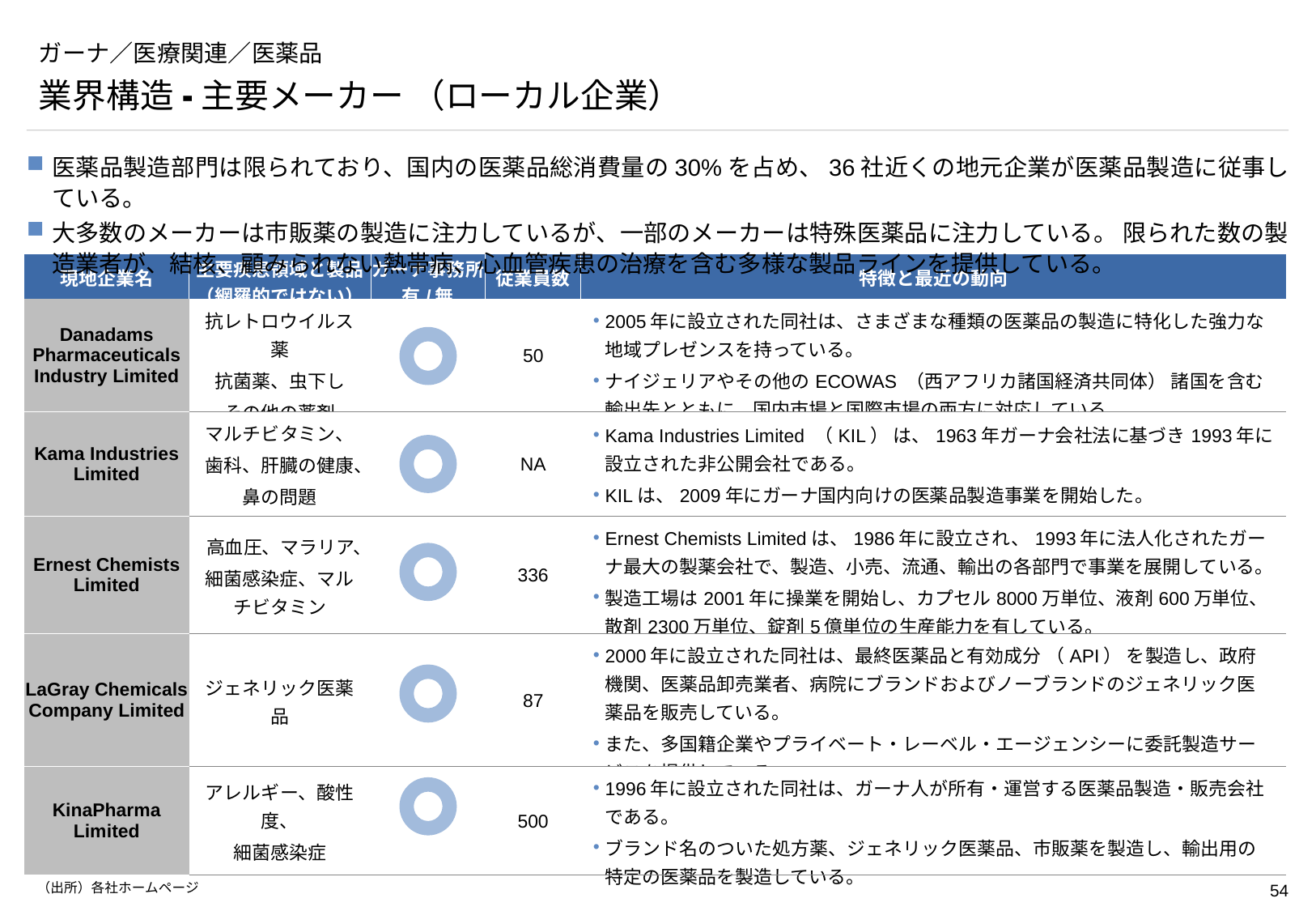

# ガーナ／医療関連／医薬品
業界構造-主要メーカー （ローカル企業）
医薬品製造部門は限られており、国内の医薬品総消費量の30%を占め、36社近くの地元企業が医薬品製造に従事している。
大多数のメーカーは市販薬の製造に注力しているが、一部のメーカーは特殊医薬品に注力している。 限られた数の製造業者が、結核、顧みられない熱帯病、心血管疾患の治療を含む多様な製品ラインを提供している。
| 現地企業名 | 主要疾患領域と製品 （網羅的ではない） | ガーナ事務所 有/無 | 従業員数 | 特徴と最近の動向 |
| --- | --- | --- | --- | --- |
| Danadams Pharmaceuticals Industry Limited | 抗レトロウイルス薬 抗菌薬、虫下し その他の薬剤 |  | 50 | 2005年に設立された同社は、さまざまな種類の医薬品の製造に特化した強力な地域プレゼンスを持っている。 ナイジェリアやその他のECOWAS （西アフリカ諸国経済共同体） 諸国を含む輸出先とともに、国内市場と国際市場の両方に対応している。 |
| Kama Industries Limited | マルチビタミン、 歯科、肝臓の健康、 鼻の問題 |  | NA | Kama Industries Limited （KIL） は、1963年ガーナ会社法に基づき1993年に設立された非公開会社である。 KILは、2009年にガーナ国内向けの医薬品製造事業を開始した。 |
| Ernest Chemists Limited | 高血圧、マラリア、 細菌感染症、マルチビタミン |  | 336 | Ernest Chemists Limitedは、1986年に設立され、1993年に法人化されたガーナ最大の製薬会社で、製造、小売、流通、輸出の各部門で事業を展開している。 製造工場は2001年に操業を開始し、カプセル8000万単位、液剤600万単位、散剤2300万単位、錠剤5億単位の生産能力を有している。 |
| LaGray Chemicals Company Limited | ジェネリック医薬品 |  | 87 | 2000年に設立された同社は、最終医薬品と有効成分 （API） を製造し、政府機関、医薬品卸売業者、病院にブランドおよびノーブランドのジェネリック医薬品を販売している。 また、多国籍企業やプライベート・レーベル・エージェンシーに委託製造サービスを提供している。 |
| KinaPharma Limited | アレルギー、酸性度、 細菌感染症 |  | 500 | 1996年に設立された同社は、ガーナ人が所有・運営する医薬品製造・販売会社である。 ブランド名のついた処方薬、ジェネリック医薬品、市販薬を製造し、輸出用の特定の医薬品を製造している。 |

（出所）各社ホームページ